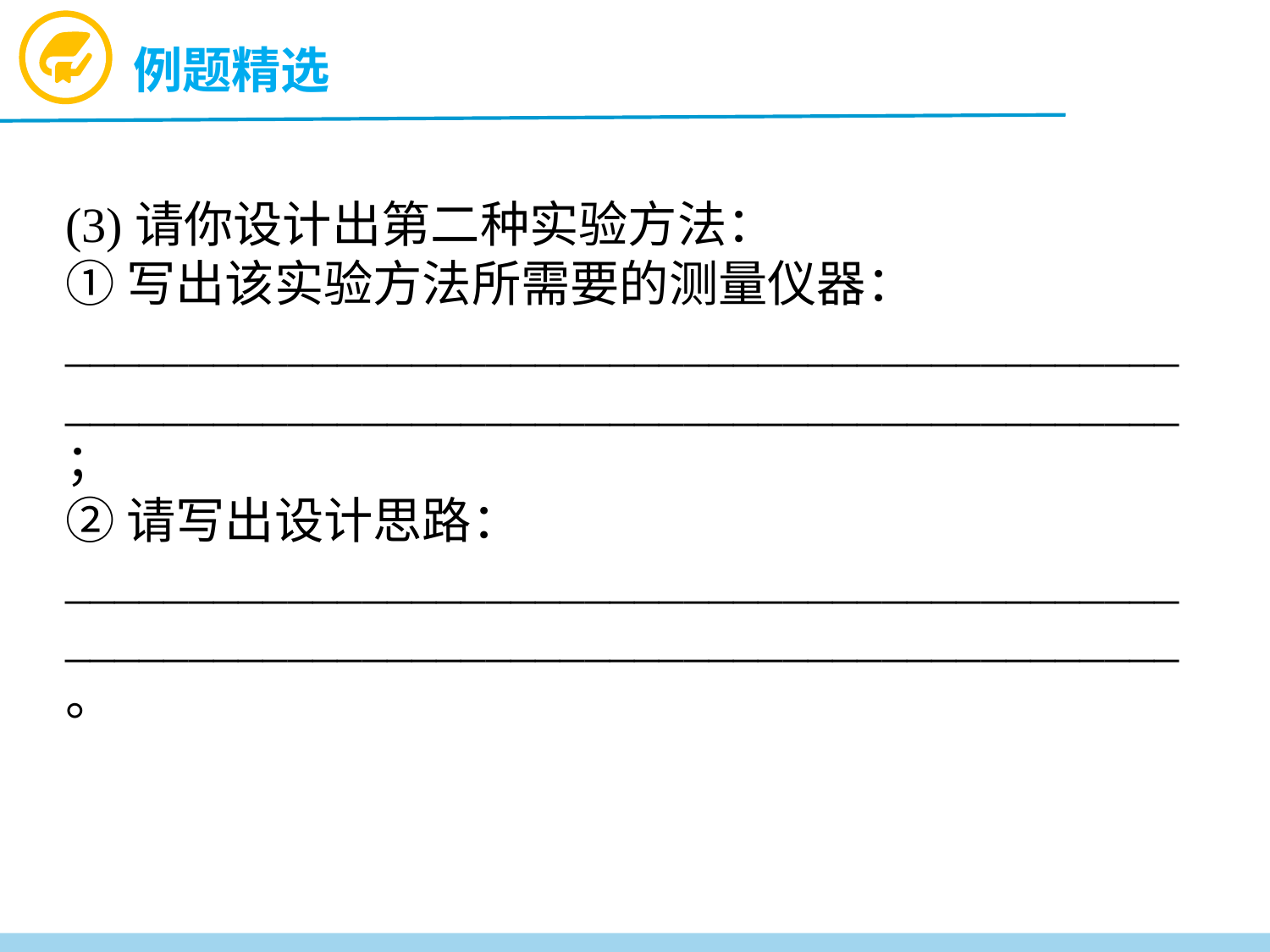

例题精选
(3)请你设计出第二种实验方法：
①写出该实验方法所需要的测量仪器：__________________________________________________________________________________________；
②请写出设计思路：__________________________________________________________________________________________。